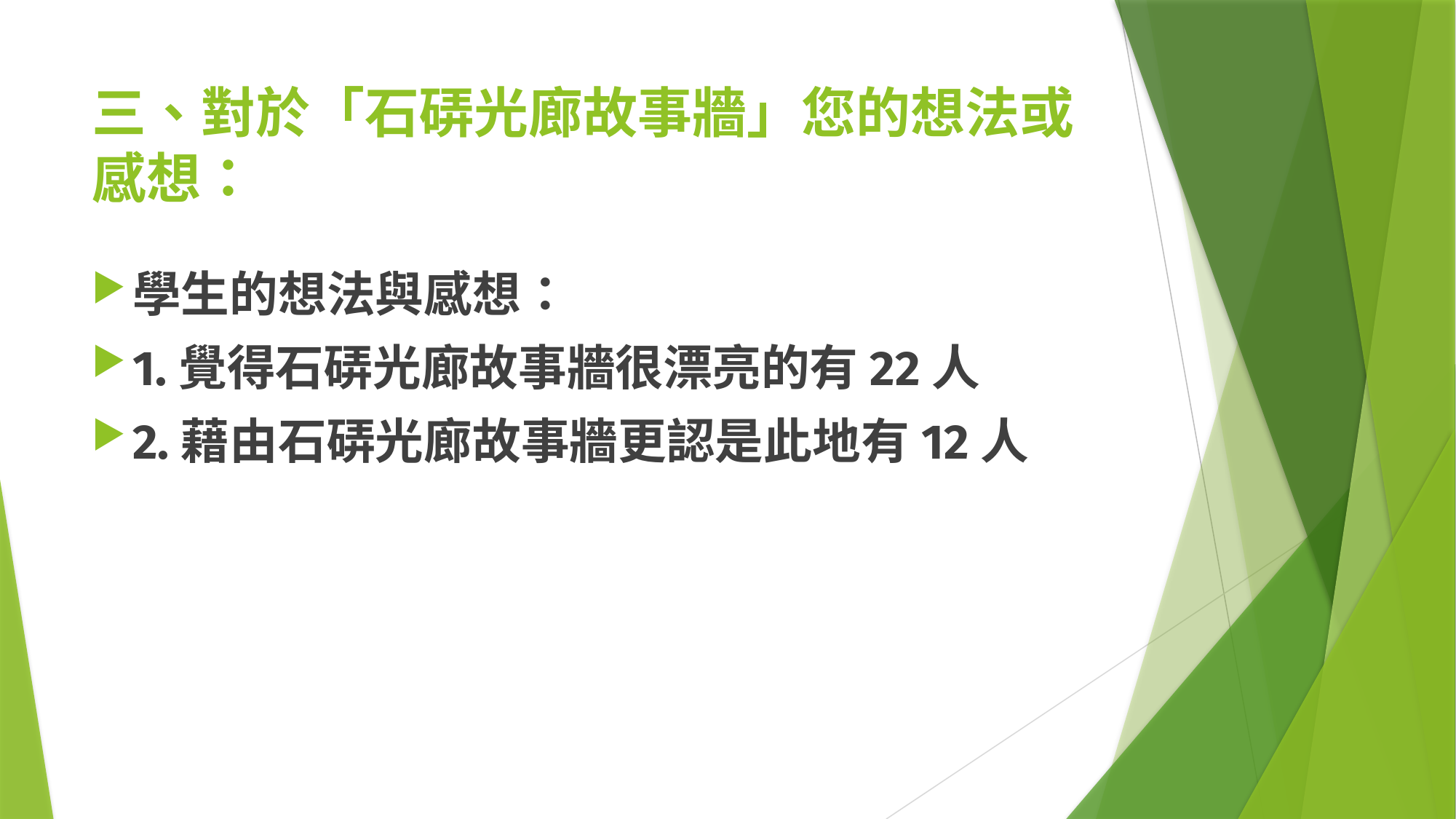

# 三、對於「石硦光廊故事牆」您的想法或感想：
學生的想法與感想：
1.覺得石硦光廊故事牆很漂亮的有22人
2.藉由石硦光廊故事牆更認是此地有12人